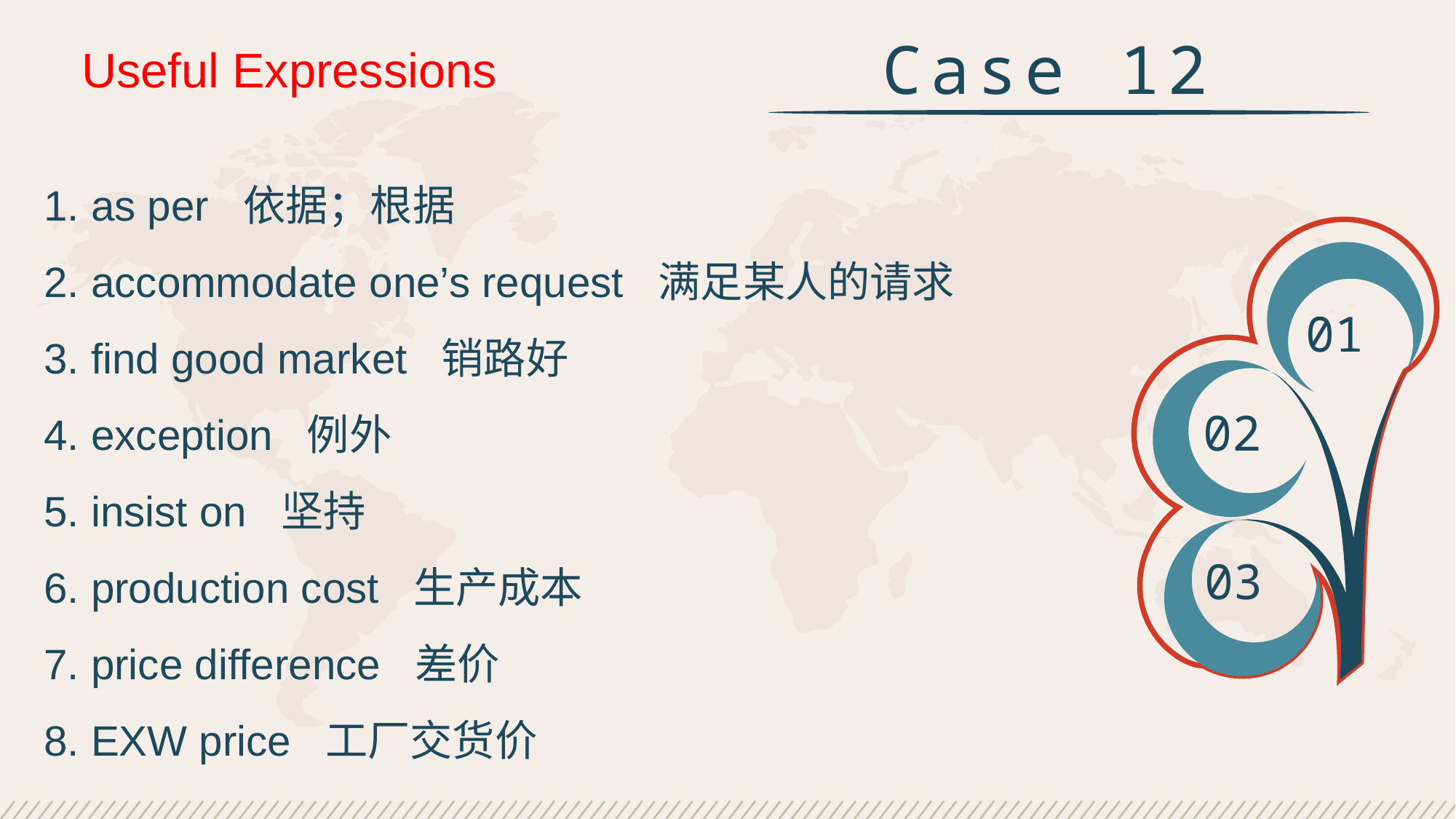

Case 12

Useful Expressions
1. as per  依据；根据
2. accommodate one’s request  满足某人的请求
3. find good market  销路好
4. exception  例外
5. insist on  坚持
6. production cost  生产成本
7. price difference  差价
8. EXW price  工厂交货价

01
02
03